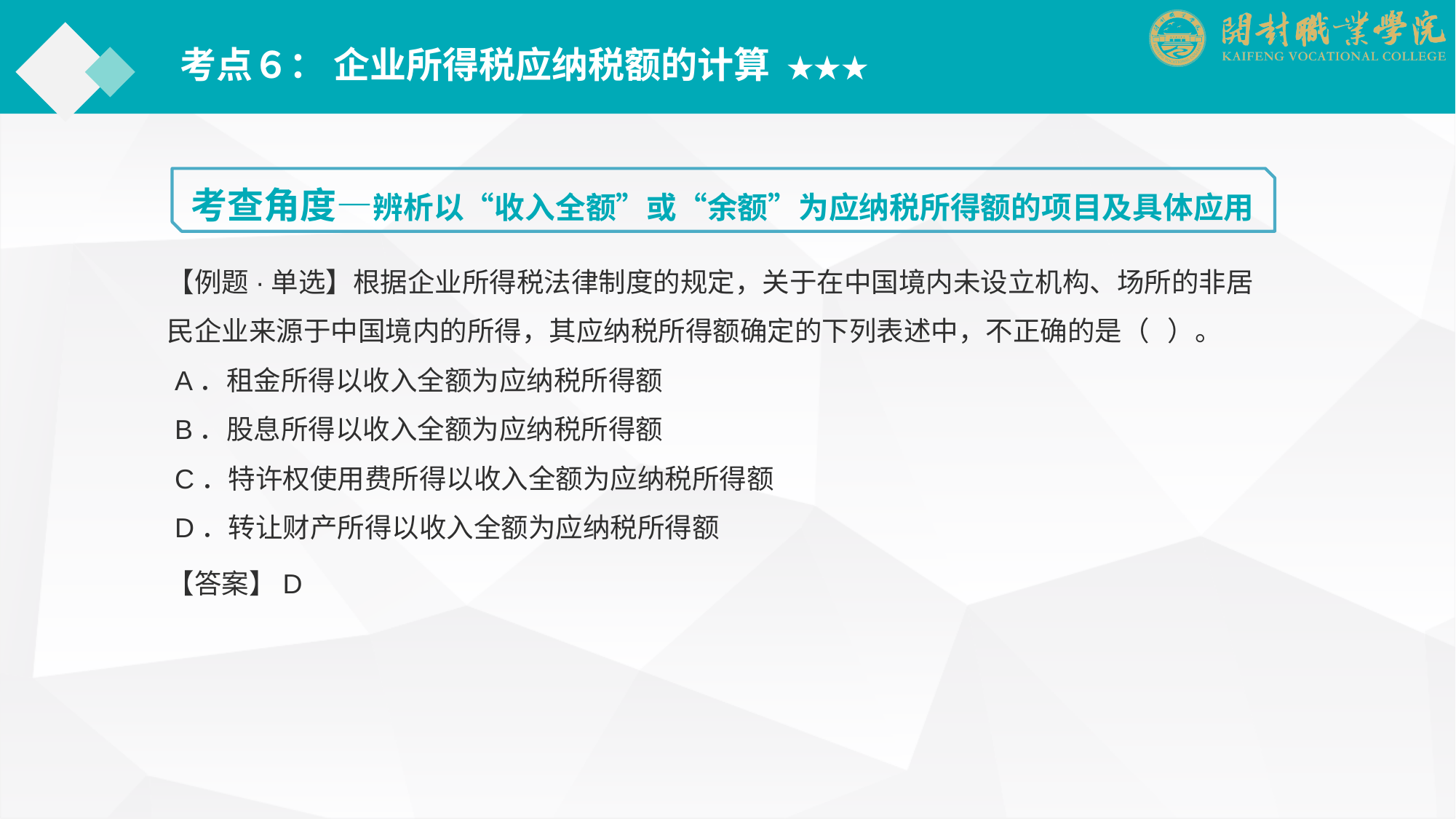

考点６： 企业所得税应纳税额的计算  ★★★

考查角度—辨析以“收入全额”或“余额”为应纳税所得额的项目及具体应用
【例题·单选】根据企业所得税法律制度的规定，关于在中国境内未设立机构、场所的非居民企业来源于中国境内的所得，其应纳税所得额确定的下列表述中，不正确的是（   ）。
 A．租金所得以收入全额为应纳税所得额
 B．股息所得以收入全额为应纳税所得额
 C．特许权使用费所得以收入全额为应纳税所得额
 D．转让财产所得以收入全额为应纳税所得额
【答案】D